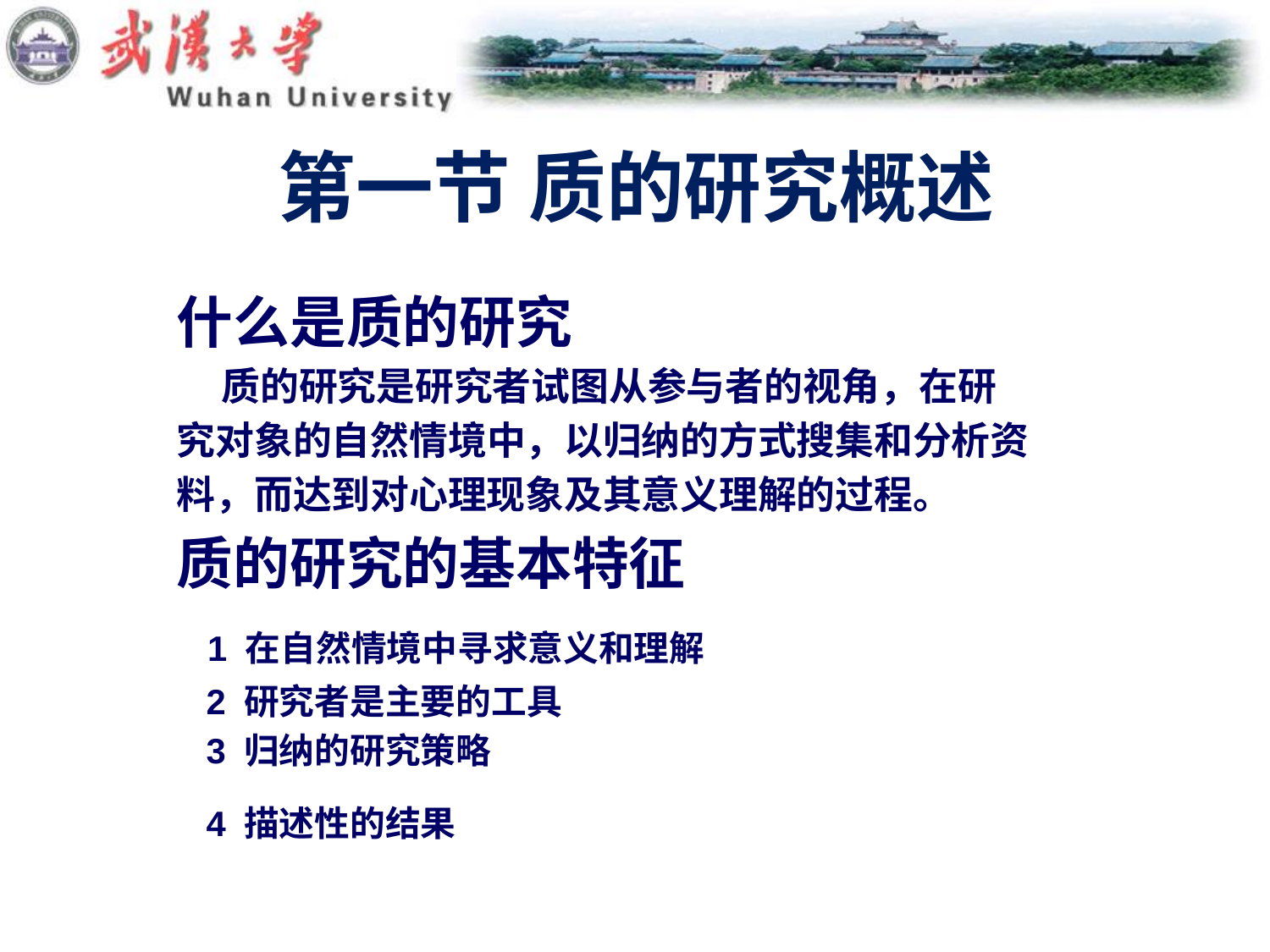

# 第一节 质的研究概述
什么是质的研究
    质的研究是研究者试图从参与者的视角，在研
究对象的自然情境中，以归纳的方式搜集和分析资
料，而达到对心理现象及其意义理解的过程。
质的研究的基本特征
  1 在自然情境中寻求意义和理解
   2 研究者是主要的工具
   3 归纳的研究策略
   4 描述性的结果